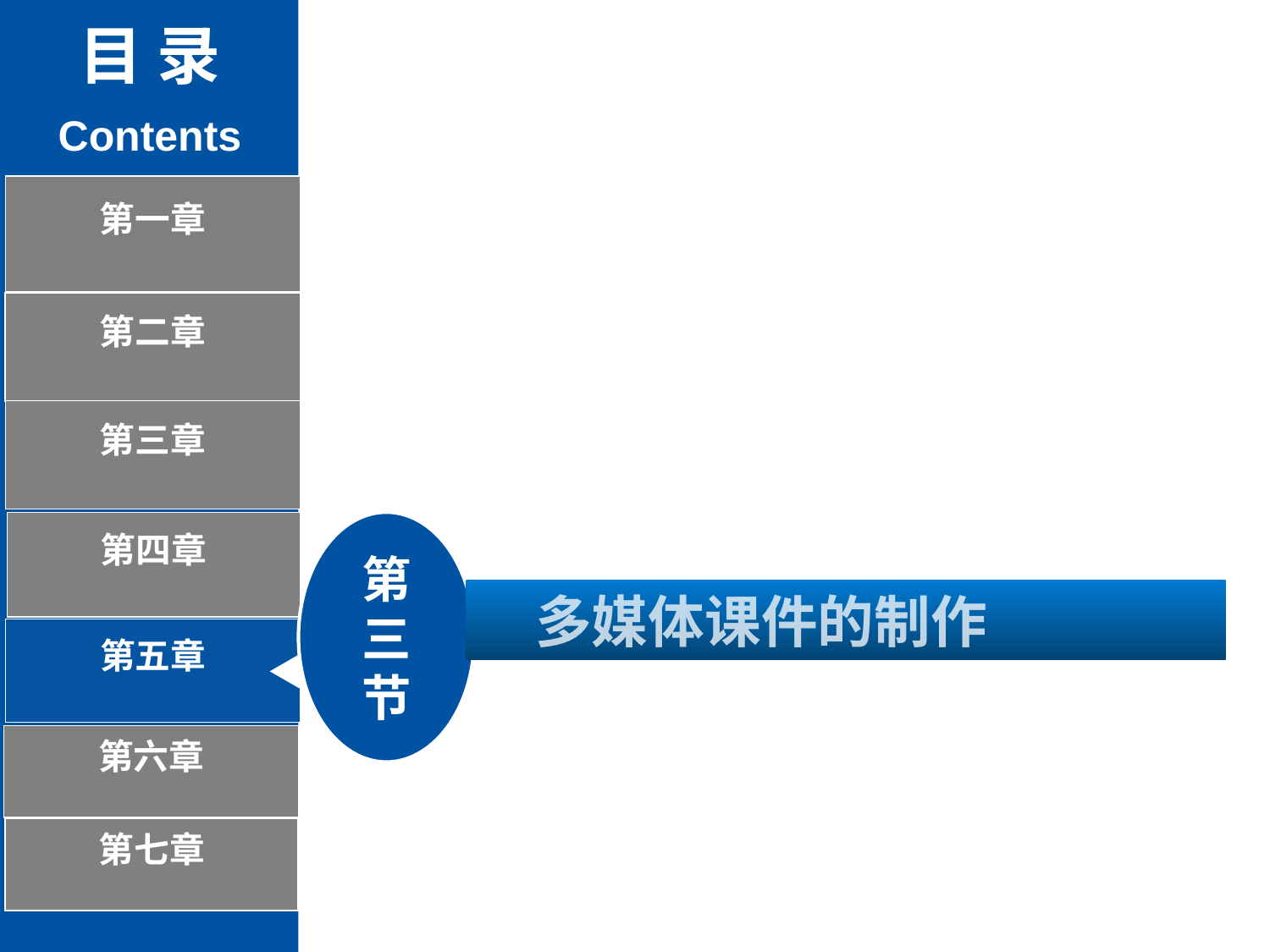

目 录
Contents
第一章

第二章

第三章

第
三
节
第四章

　多媒体课件的制作
第五章

第六章

第七章